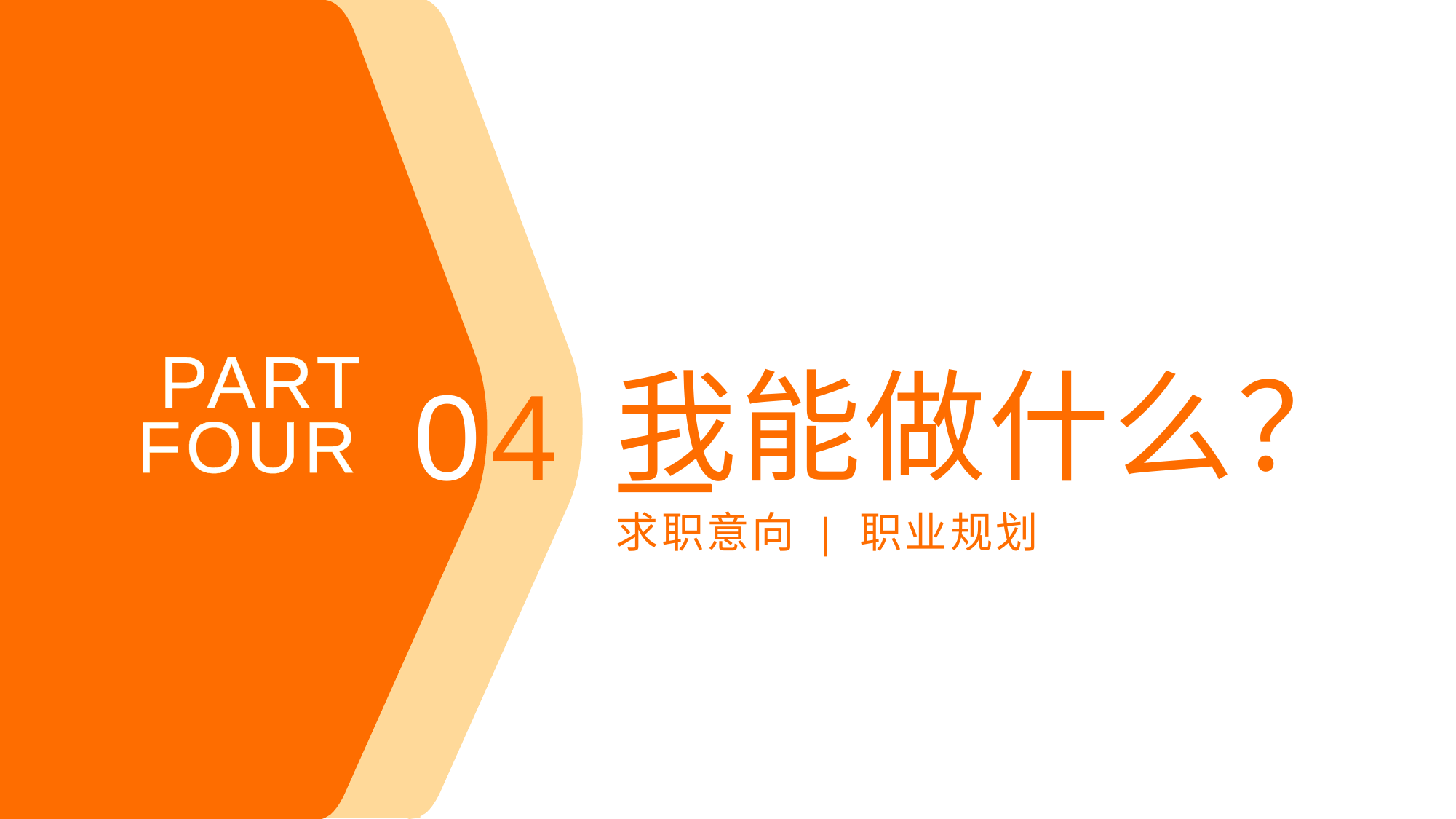

PART
04
我能做什么？
FOUR

求职意向 | 职业规划